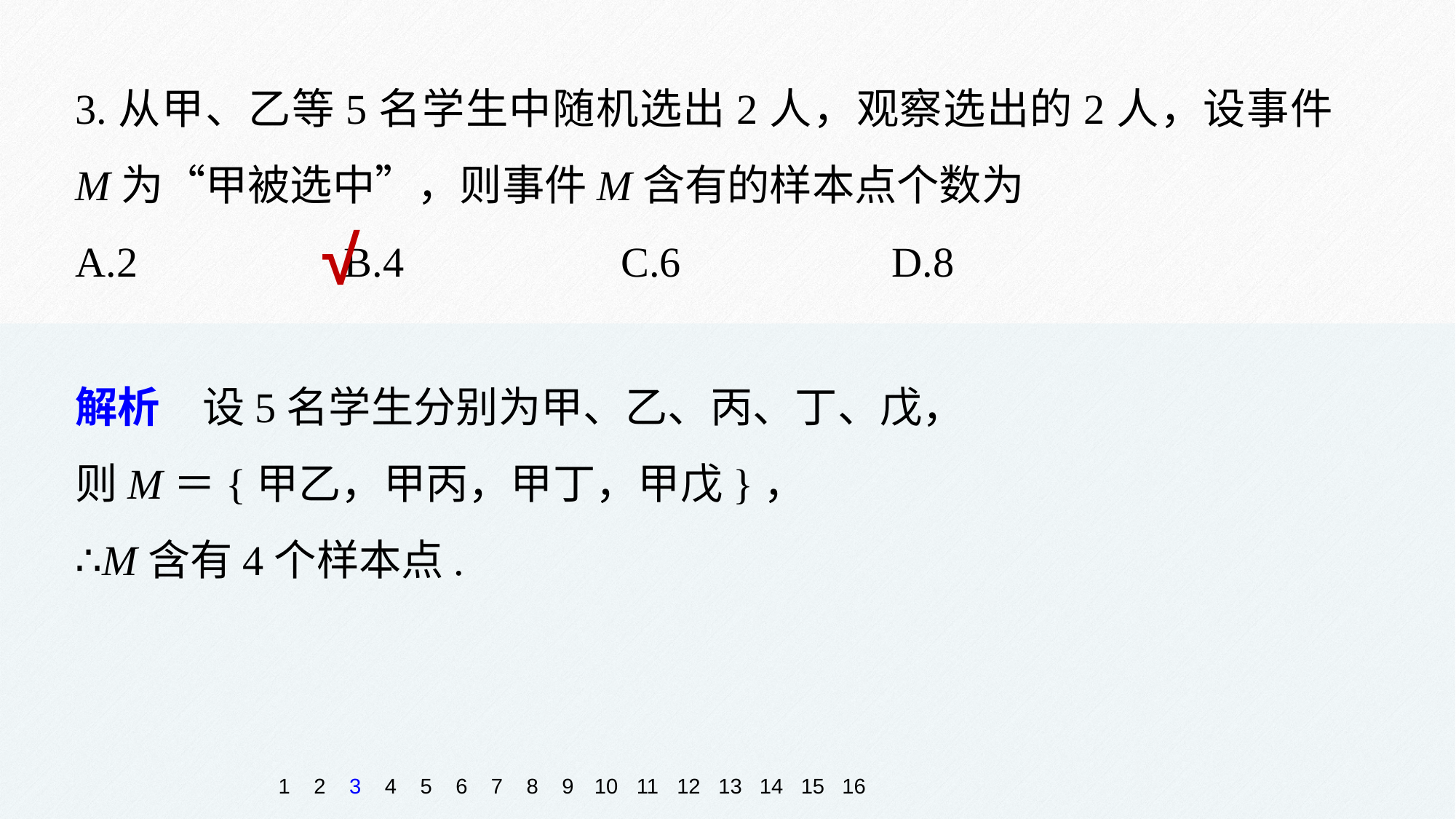

3.从甲、乙等5名学生中随机选出2人，观察选出的2人，设事件M为“甲被选中”，则事件M含有的样本点个数为
A.2  	B.4  		C.6  		　D.8
√
解析　设5名学生分别为甲、乙、丙、丁、戊，
则M＝{甲乙，甲丙，甲丁，甲戊}，
∴M含有4个样本点.
1
2
3
4
5
6
7
8
9
10
11
12
13
14
15
16